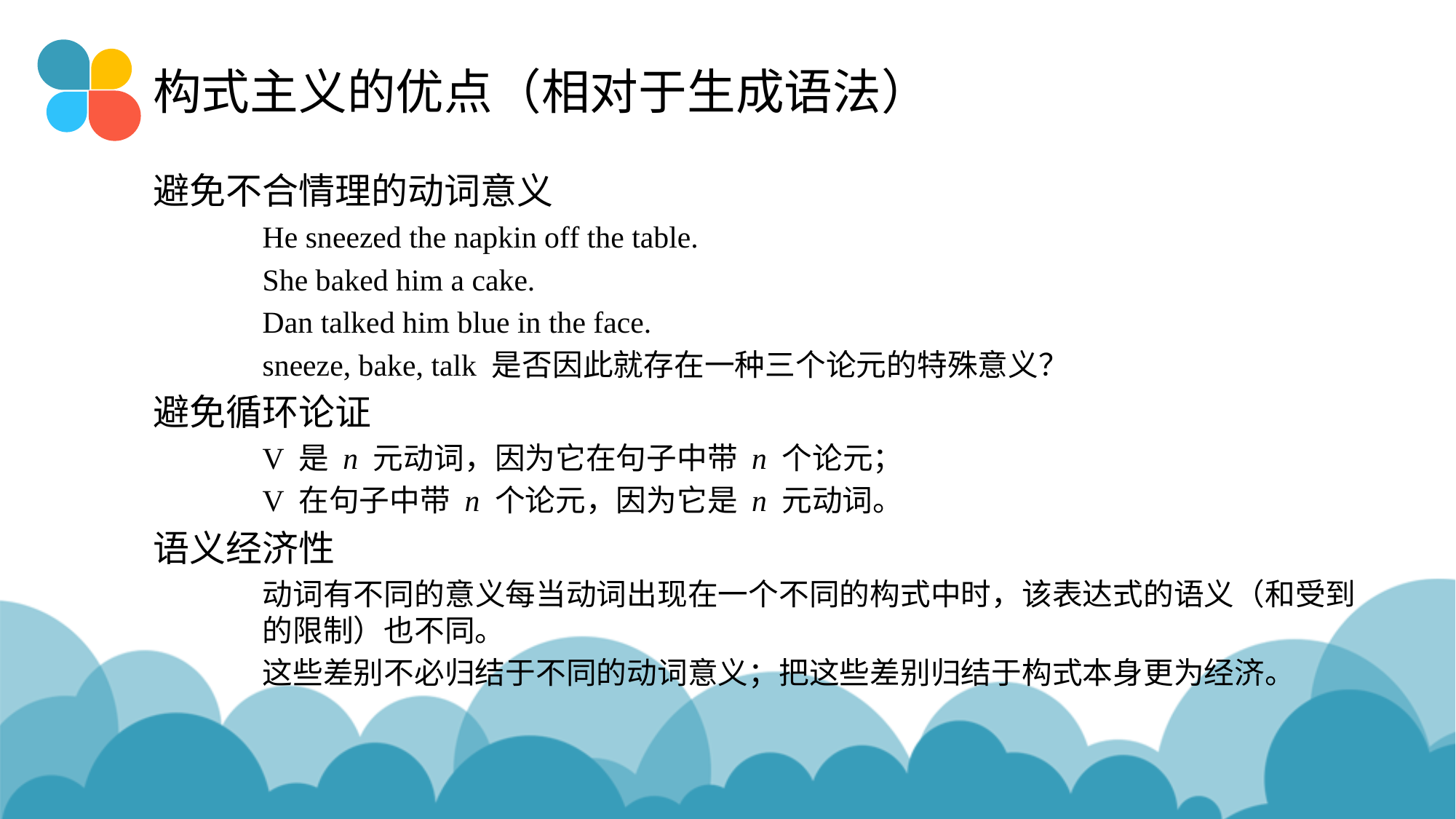

# 构式主义的优点（相对于生成语法）
避免不合情理的动词意义
He sneezed the napkin off the table.
She baked him a cake.
Dan talked him blue in the face.
sneeze, bake, talk 是否因此就存在一种三个论元的特殊意义？
避免循环论证
V 是 n 元动词，因为它在句子中带 n 个论元；
V 在句子中带 n 个论元，因为它是 n 元动词。
语义经济性
动词有不同的意义每当动词出现在一个不同的构式中时，该表达式的语义（和受到的限制）也不同。
这些差别不必归结于不同的动词意义；把这些差别归结于构式本身更为经济。